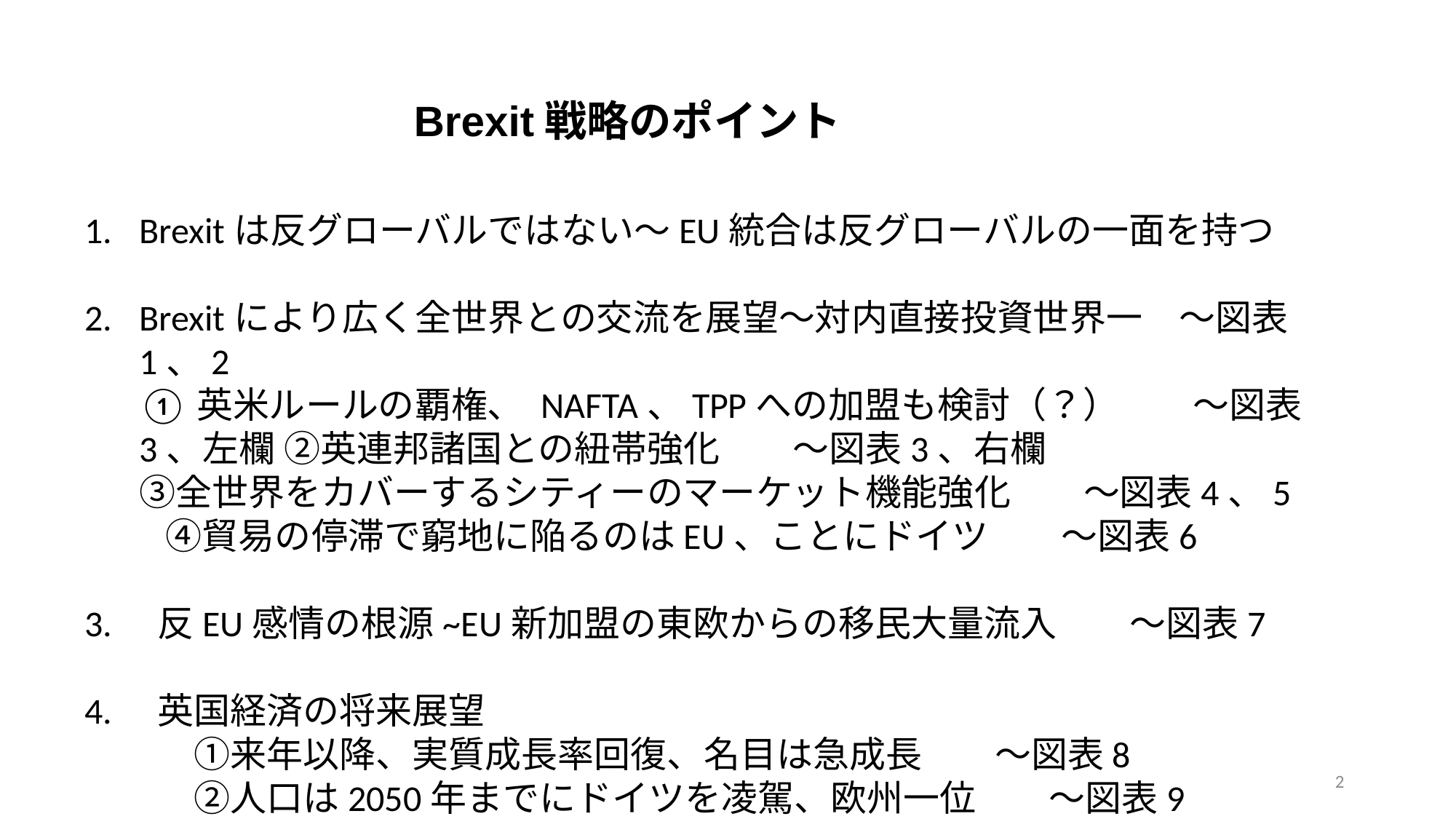

Brexit戦略のポイント
Brexitは反グローバルではない～EU統合は反グローバルの一面を持つ
Brexitにより広く全世界との交流を展望～対内直接投資世界一　～図表1、2
①英米ルールの覇権、 NAFTA、TPPへの加盟も検討（？）　　～図表3、左欄 ②英連邦諸国との紐帯強化　　～図表3、右欄
③全世界をカバーするシティーのマーケット機能強化　　～図表4、5
　　 ④貿易の停滞で窮地に陥るのはEU、ことにドイツ　　～図表6
3.　反EU感情の根源~EU新加盟の東欧からの移民大量流入　　～図表7
4.　英国経済の将来展望
　　　①来年以降、実質成長率回復、名目は急成長　　～図表8
　　　②人口は2050年までにドイツを凌駕、欧州一位　　～図表9
2